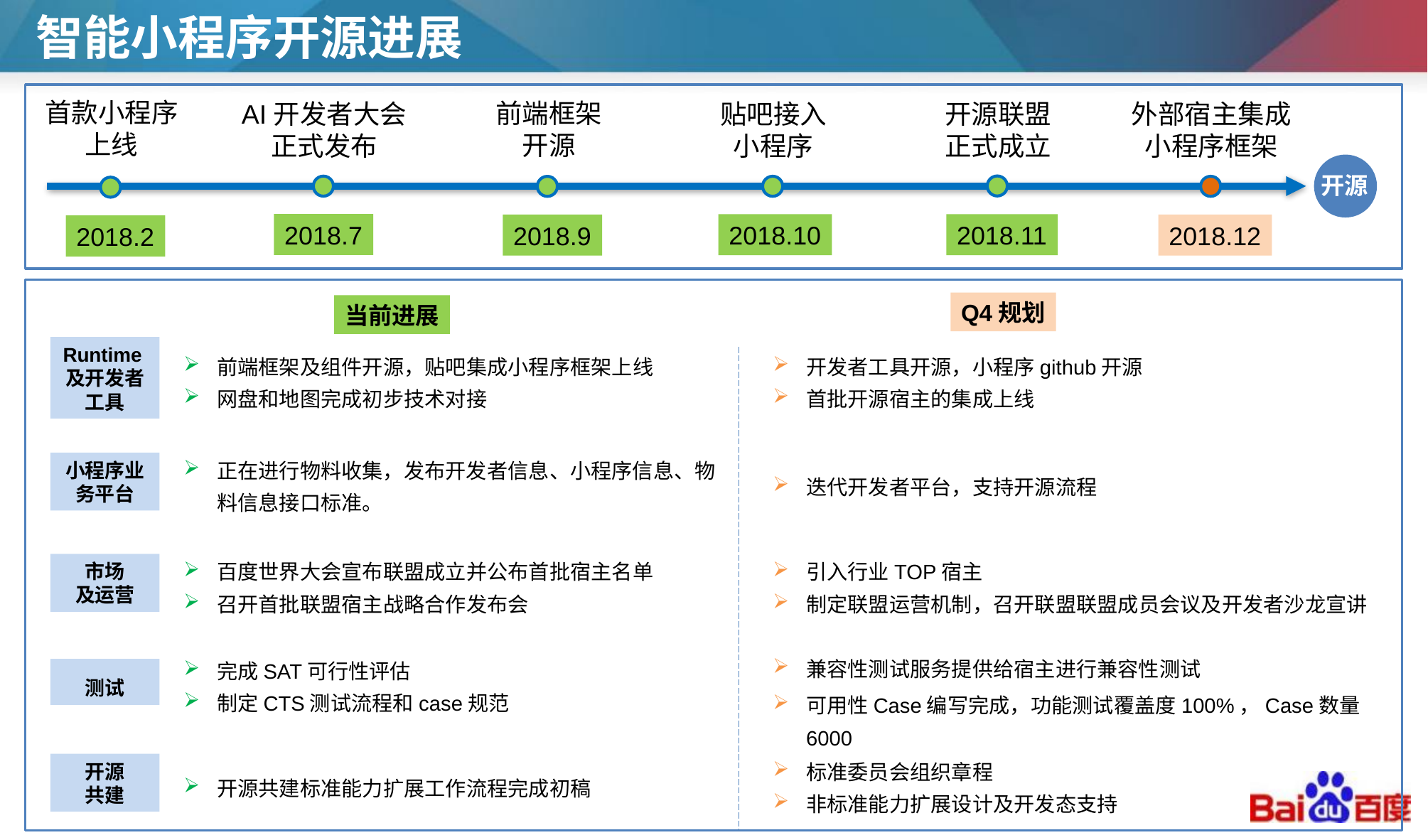

# 智能小程序开源进展

首款小程序
上线
前端框架
开源
贴吧接入
小程序
开源联盟
正式成立
AI开发者大会
正式发布
外部宿主集成
小程序框架

开源

2018.7
2018.10
2018.11
2018.12
2018.9
2018.2

Q4规划
当前进展
Runtime及开发者工具
前端框架及组件开源，贴吧集成小程序框架上线
网盘和地图完成初步技术对接
开发者工具开源，小程序github开源
首批开源宿主的集成上线
小程序业务平台
正在进行物料收集，发布开发者信息、小程序信息、物料信息接口标准。
迭代开发者平台，支持开源流程
市场
及运营
百度世界大会宣布联盟成立并公布首批宿主名单
召开首批联盟宿主战略合作发布会
引入行业TOP宿主
制定联盟运营机制，召开联盟联盟成员会议及开发者沙龙宣讲
测试
兼容性测试服务提供给宿主进行兼容性测试
可用性Case编写完成，功能测试覆盖度100%，Case数量6000
完成SAT可行性评估
制定CTS测试流程和case规范
开源
共建
标准委员会组织章程
非标准能力扩展设计及开发态支持
开源共建标准能力扩展工作流程完成初稿